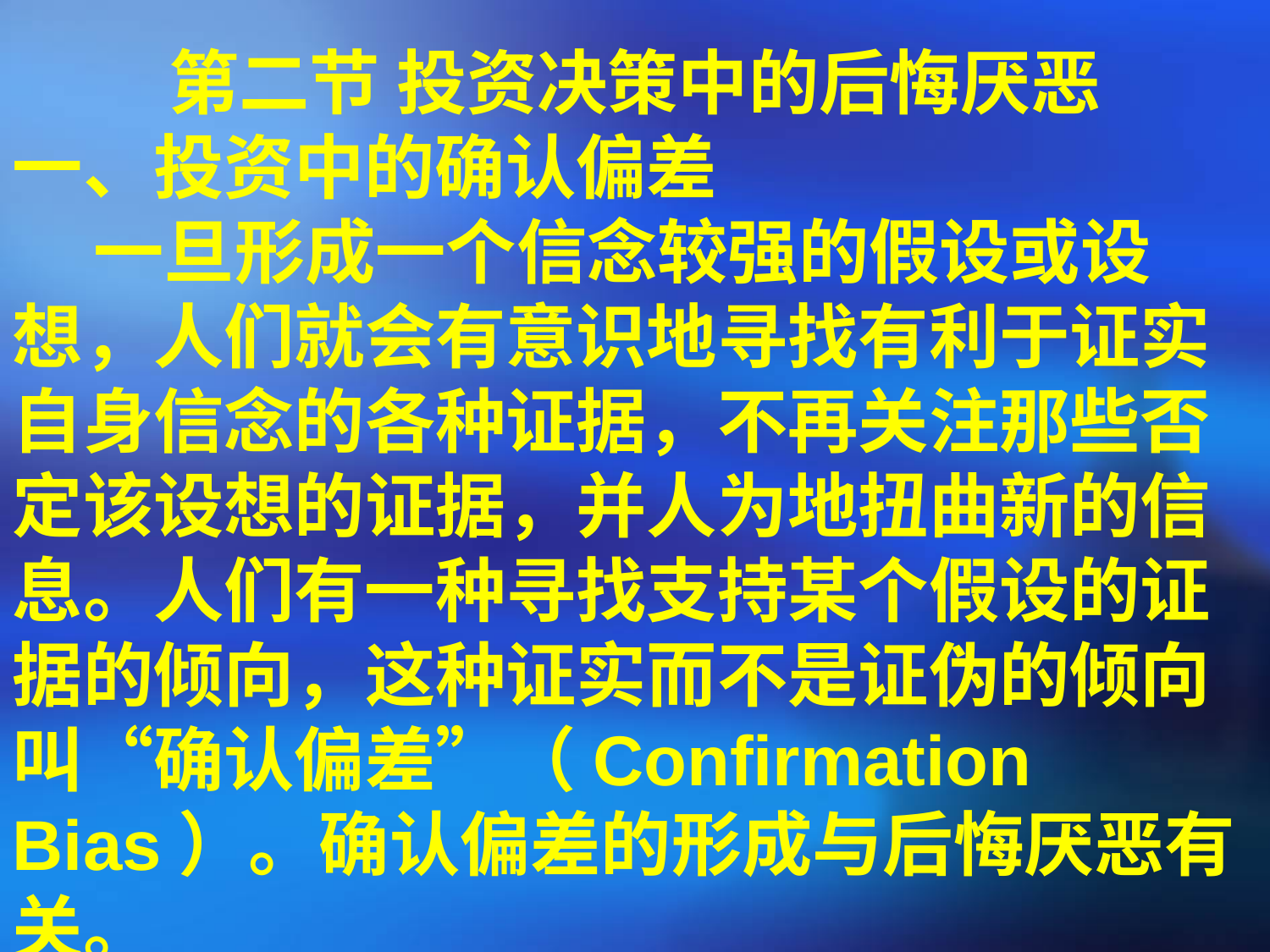

第二节 投资决策中的后悔厌恶
一、投资中的确认偏差
    一旦形成一个信念较强的假设或设想，人们就会有意识地寻找有利于证实自身信念的各种证据，不再关注那些否定该设想的证据，并人为地扭曲新的信息。人们有一种寻找支持某个假设的证据的倾向，这种证实而不是证伪的倾向叫“确认偏差”（Confirmation Bias）。确认偏差的形成与后悔厌恶有关。